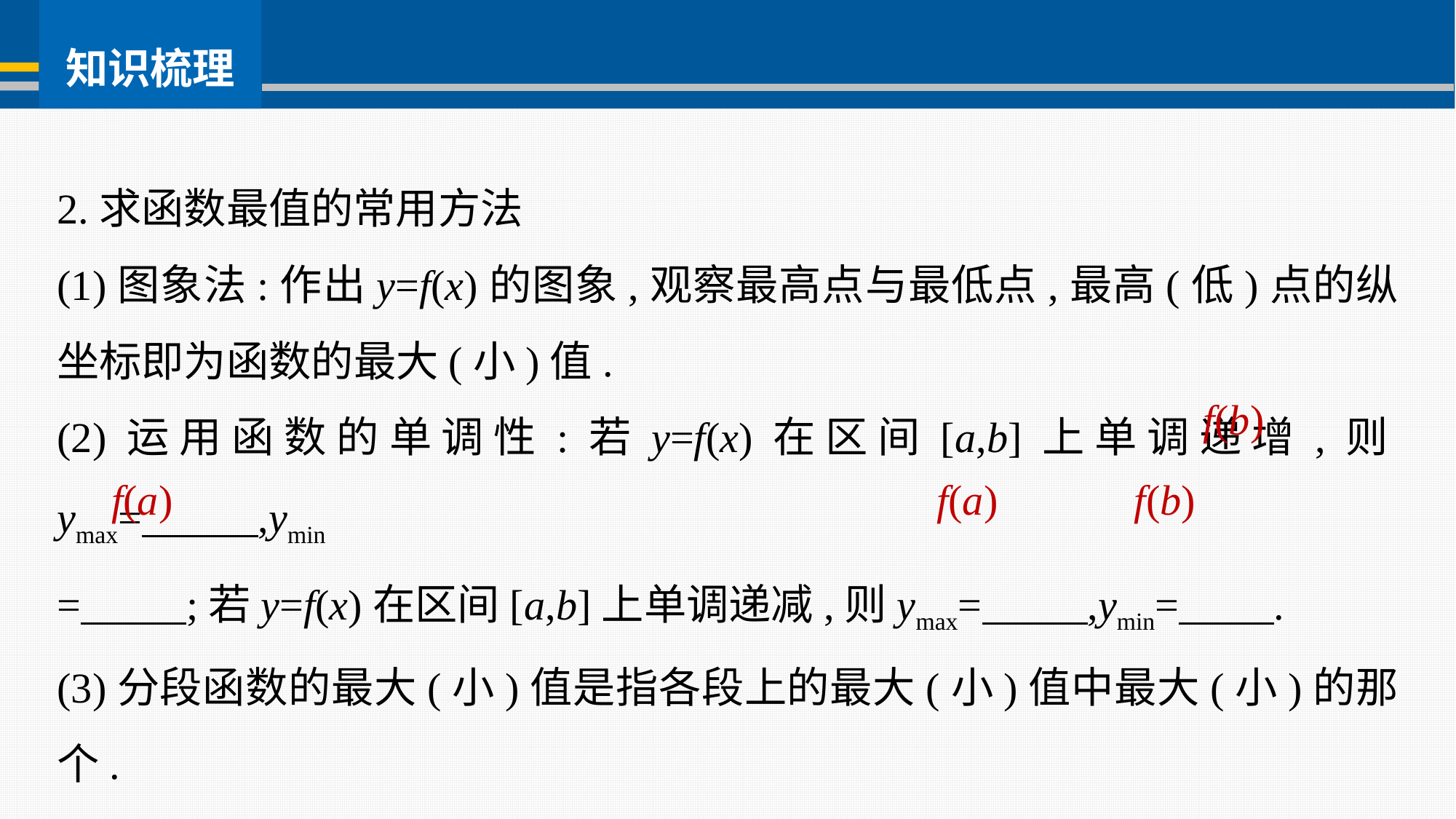

2.求函数最值的常用方法
(1)图象法:作出y=f(x)的图象,观察最高点与最低点,最高(低)点的纵坐标即为函数的最大(小)值.
(2)运用函数的单调性:若y=f(x)在区间[a,b]上单调递增,则ymax=           ,ymin
=          ;若y=f(x)在区间[a,b]上单调递减,则ymax=          ,ymin=         .
(3)分段函数的最大(小)值是指各段上的最大(小)值中最大(小)的那个.
f(b)
f(a)
f(a)
f(b)